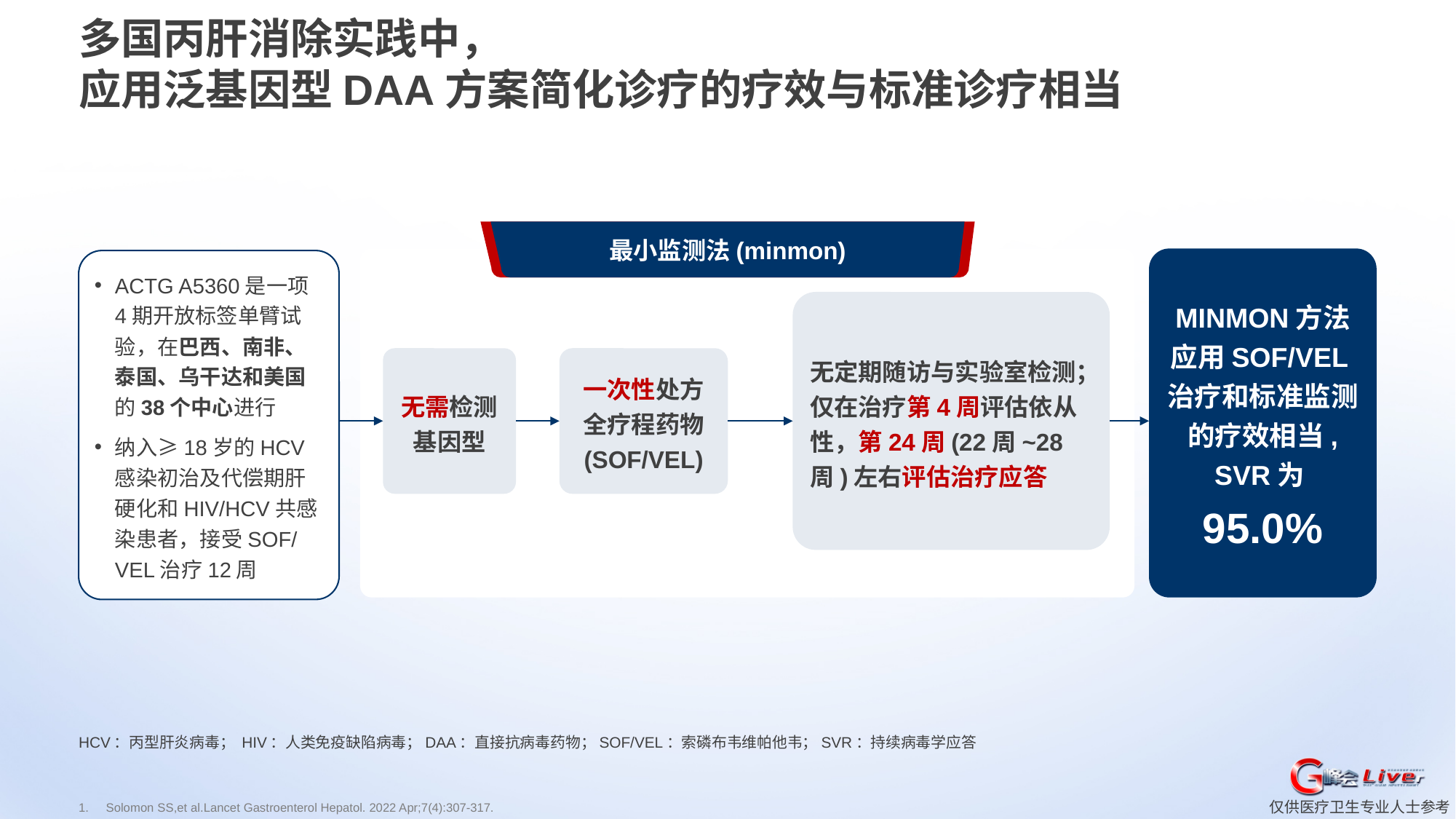

多国丙肝消除实践中，
应用泛基因型DAA方案简化诊疗的疗效与标准诊疗相当

最小监测法(minmon)

MINMON方法应用SOF/VEL治疗和标准监测的疗效相当, SVR为95.0%

ACTG A5360是一项4期开放标签单臂试验，在巴西、南非、泰国、乌干达和美国的38个中心进行
纳入≥18岁的HCV感染初治及代偿期肝硬化和HIV/HCV共感染患者，接受SOF/VEL治疗12周
无定期随访与实验室检测；
仅在治疗第4周评估依从性，第24周(22周~28周)左右评估治疗应答
无需检测
基因型
一次性处方
全疗程药物
(SOF/VEL)
HCV：丙型肝炎病毒； HIV：人类免疫缺陷病毒；DAA：直接抗病毒药物；SOF/VEL：索磷布韦维帕他韦；SVR：持续病毒学应答
Solomon SS,et al.Lancet Gastroenterol Hepatol. 2022 Apr;7(4):307-317.